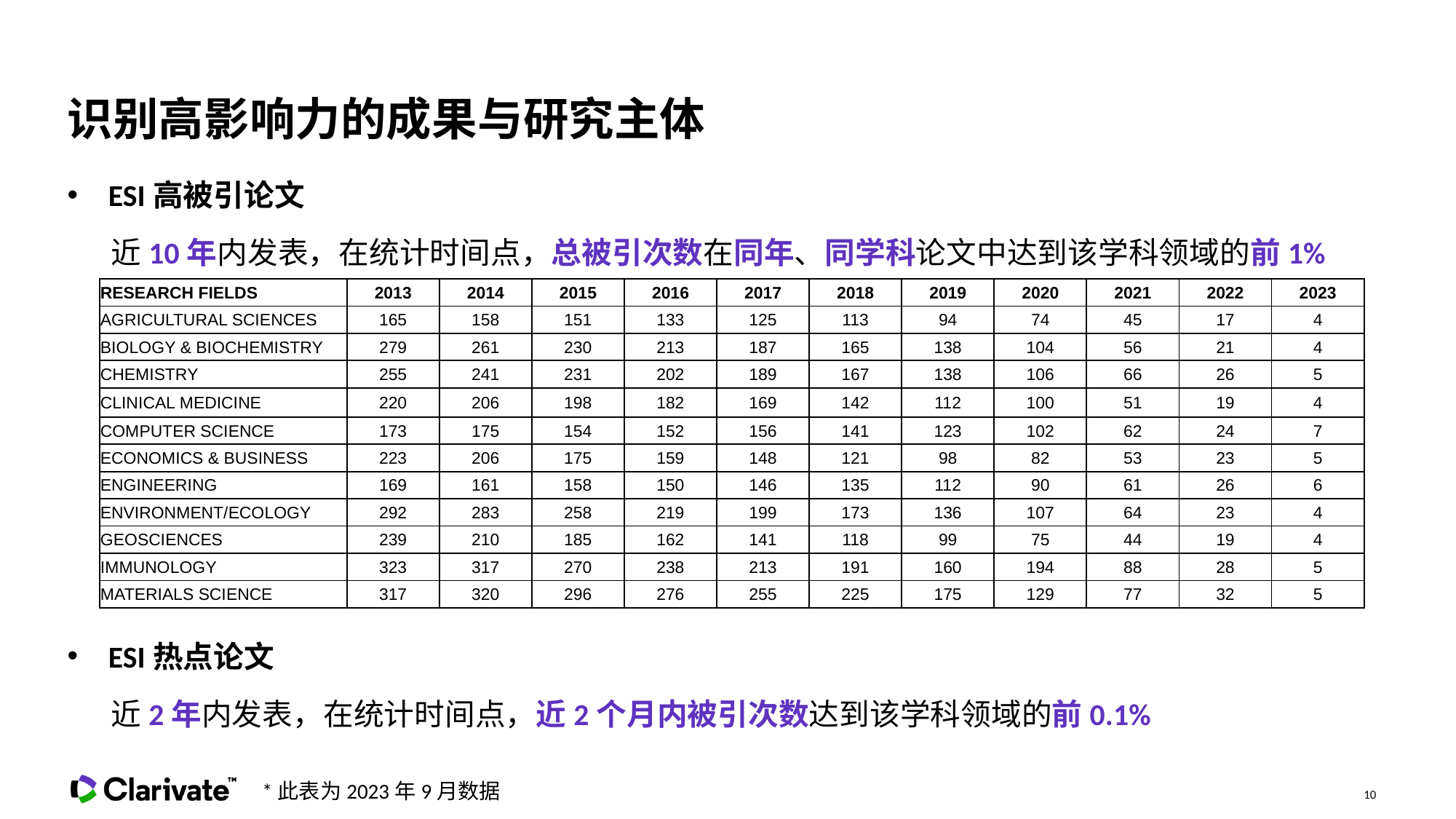

# 识别高影响力的成果与研究主体
ESI高被引论文
近10年内发表，在统计时间点，总被引次数在同年、同学科论文中达到该学科领域的前1%

ESI热点论文
近2年内发表，在统计时间点，近2个月内被引次数达到该学科领域的前0.1%

| RESEARCH FIELDS | 2013 | 2014 | 2015 | 2016 | 2017 | 2018 | 2019 | 2020 | 2021 | 2022 | 2023 |
| --- | --- | --- | --- | --- | --- | --- | --- | --- | --- | --- | --- |
| AGRICULTURAL SCIENCES | 165 | 158 | 151 | 133 | 125 | 113 | 94 | 74 | 45 | 17 | 4 |
| BIOLOGY & BIOCHEMISTRY | 279 | 261 | 230 | 213 | 187 | 165 | 138 | 104 | 56 | 21 | 4 |
| CHEMISTRY | 255 | 241 | 231 | 202 | 189 | 167 | 138 | 106 | 66 | 26 | 5 |
| CLINICAL MEDICINE | 220 | 206 | 198 | 182 | 169 | 142 | 112 | 100 | 51 | 19 | 4 |
| COMPUTER SCIENCE | 173 | 175 | 154 | 152 | 156 | 141 | 123 | 102 | 62 | 24 | 7 |
| ECONOMICS & BUSINESS | 223 | 206 | 175 | 159 | 148 | 121 | 98 | 82 | 53 | 23 | 5 |
| ENGINEERING | 169 | 161 | 158 | 150 | 146 | 135 | 112 | 90 | 61 | 26 | 6 |
| ENVIRONMENT/ECOLOGY | 292 | 283 | 258 | 219 | 199 | 173 | 136 | 107 | 64 | 23 | 4 |
| GEOSCIENCES | 239 | 210 | 185 | 162 | 141 | 118 | 99 | 75 | 44 | 19 | 4 |
| IMMUNOLOGY | 323 | 317 | 270 | 238 | 213 | 191 | 160 | 194 | 88 | 28 | 5 |
| MATERIALS SCIENCE | 317 | 320 | 296 | 276 | 255 | 225 | 175 | 129 | 77 | 32 | 5 |
*此表为2023年9月数据
10